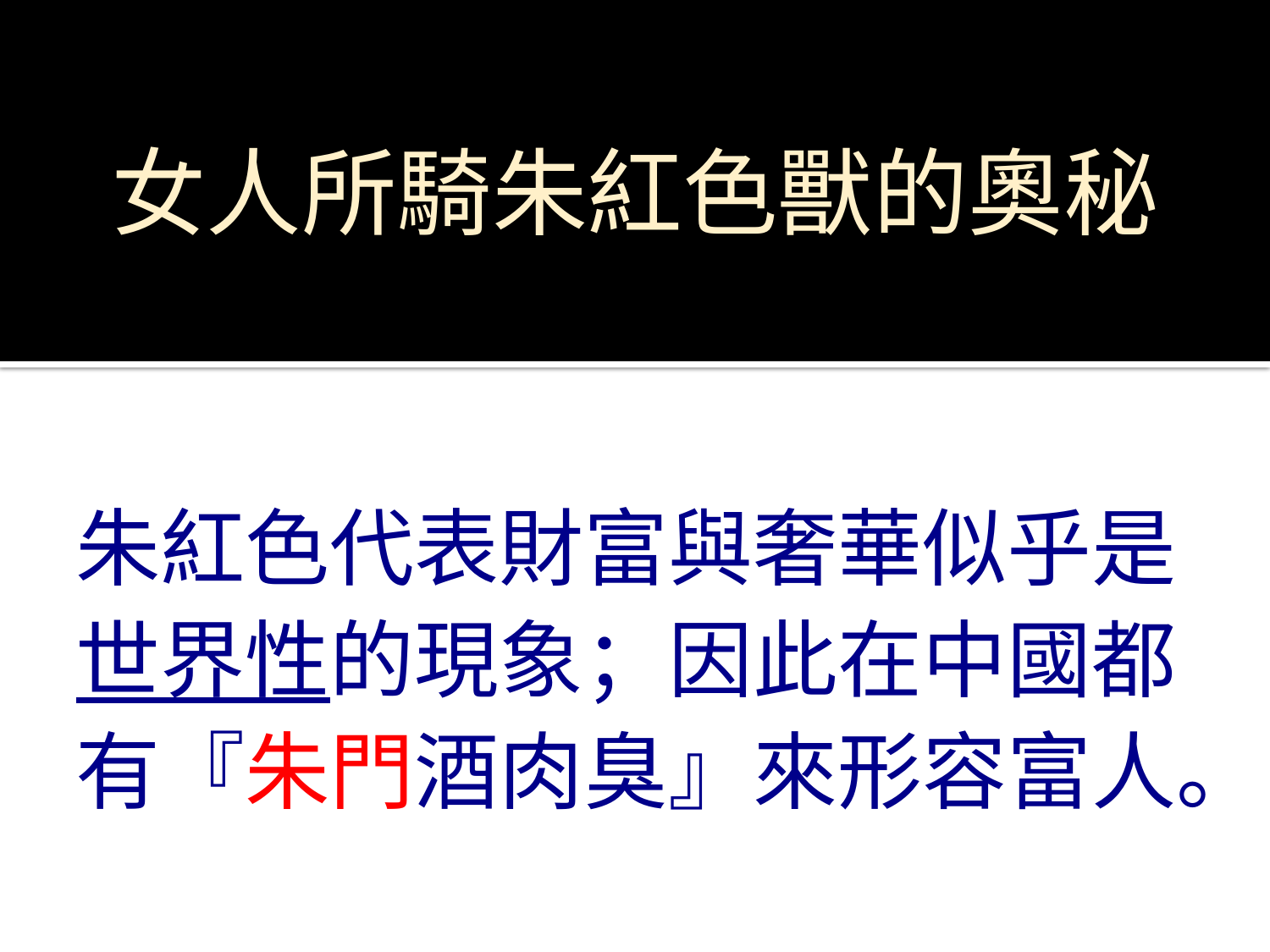

# 女人所騎朱紅色獸的奧秘
朱紅色代表財富與奢華似乎是世界性的現象；因此在中國都有『朱門酒肉臭』來形容富人。